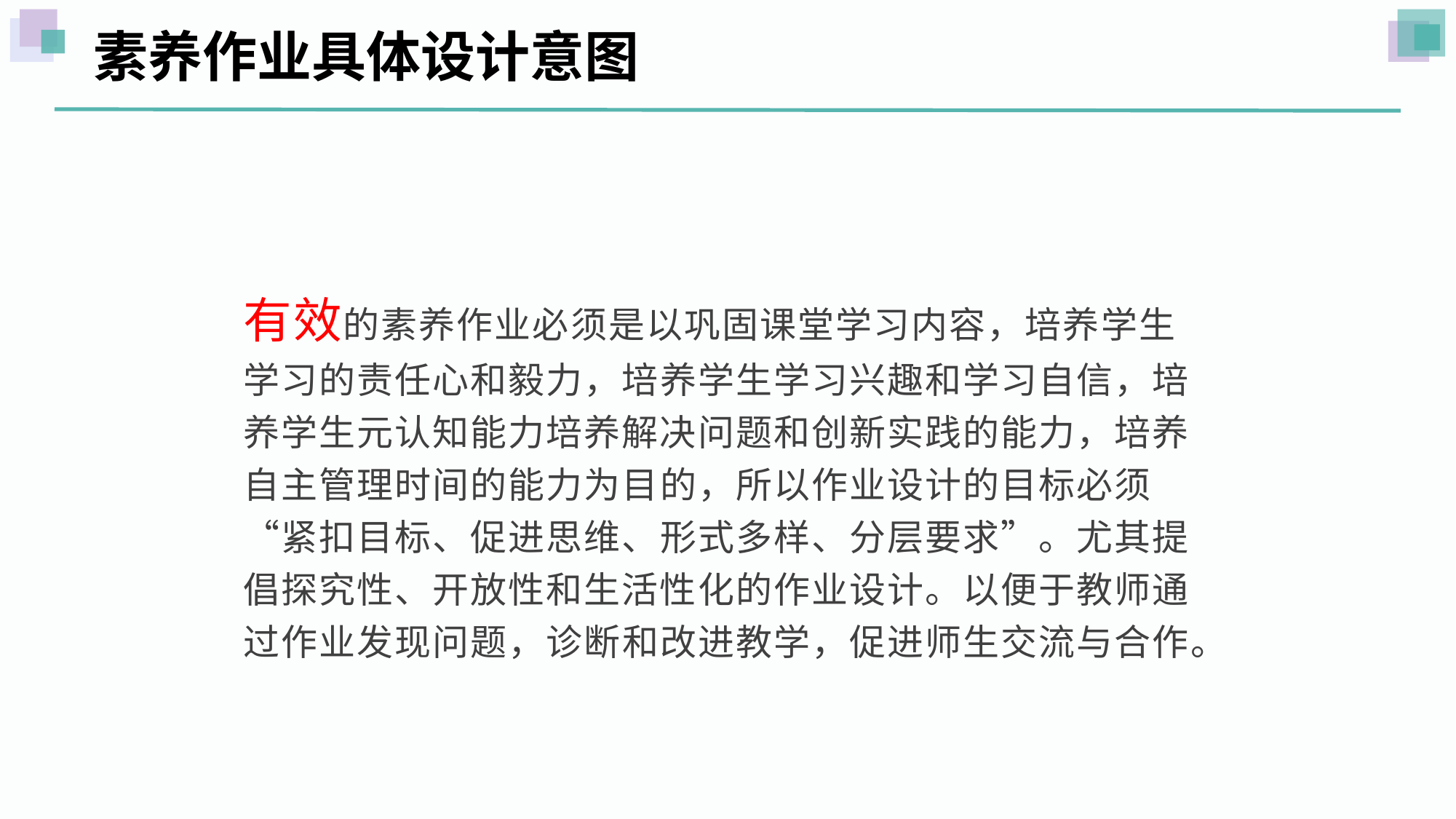

素养作业具体设计意图
有效的素养作业必须是以巩固课堂学习内容，培养学生学习的责任心和毅力，培养学生学习兴趣和学习自信，培养学生元认知能力培养解决问题和创新实践的能力，培养自主管理时间的能力为目的，所以作业设计的目标必须“紧扣目标、促进思维、形式多样、分层要求”。尤其提倡探究性、开放性和生活性化的作业设计。以便于教师通过作业发现问题，诊断和改进教学，促进师生交流与合作。